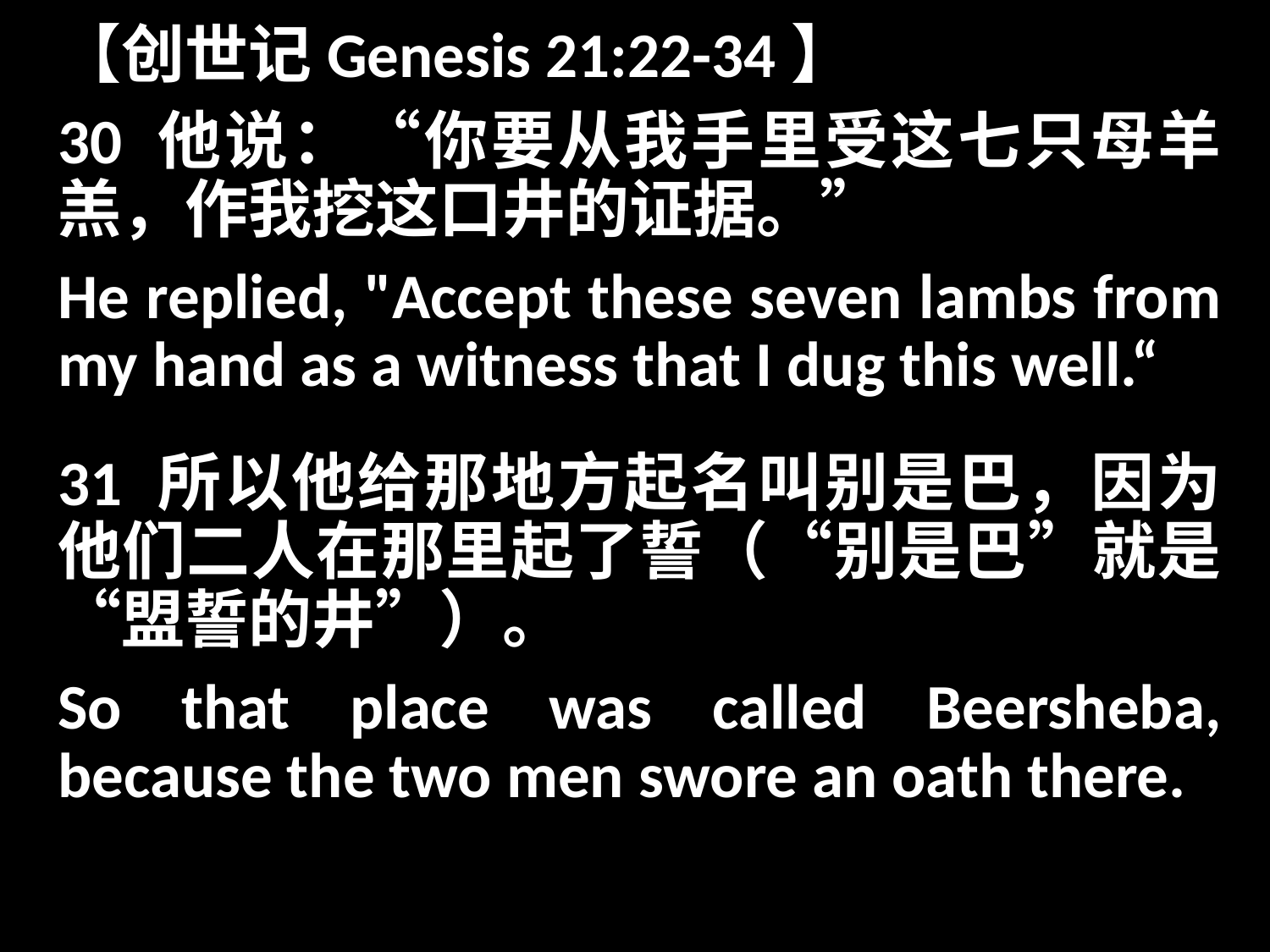

【创世记Genesis 21:22-34】
30 他说：“你要从我手里受这七只母羊羔，作我挖这口井的证据。”
He replied, "Accept these seven lambs from my hand as a witness that I dug this well.“

31 所以他给那地方起名叫别是巴，因为他们二人在那里起了誓（“别是巴”就是“盟誓的井”）。
So that place was called Beersheba, because the two men swore an oath there.